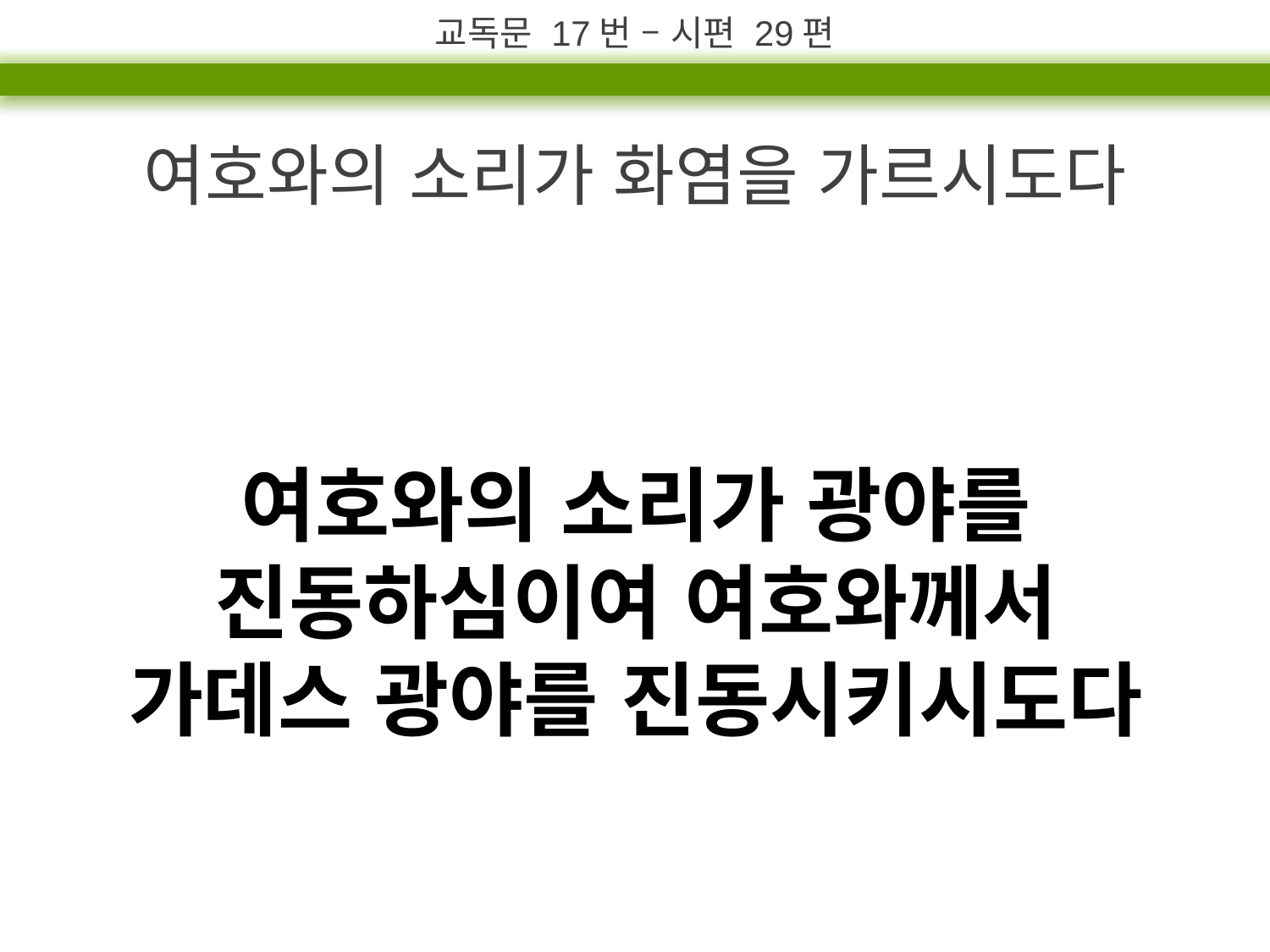

교독문 17번 – 시편 29편

여호와의 소리가 화염을 가르시도다
여호와의 소리가 광야를
진동하심이여 여호와께서
가데스 광야를 진동시키시도다